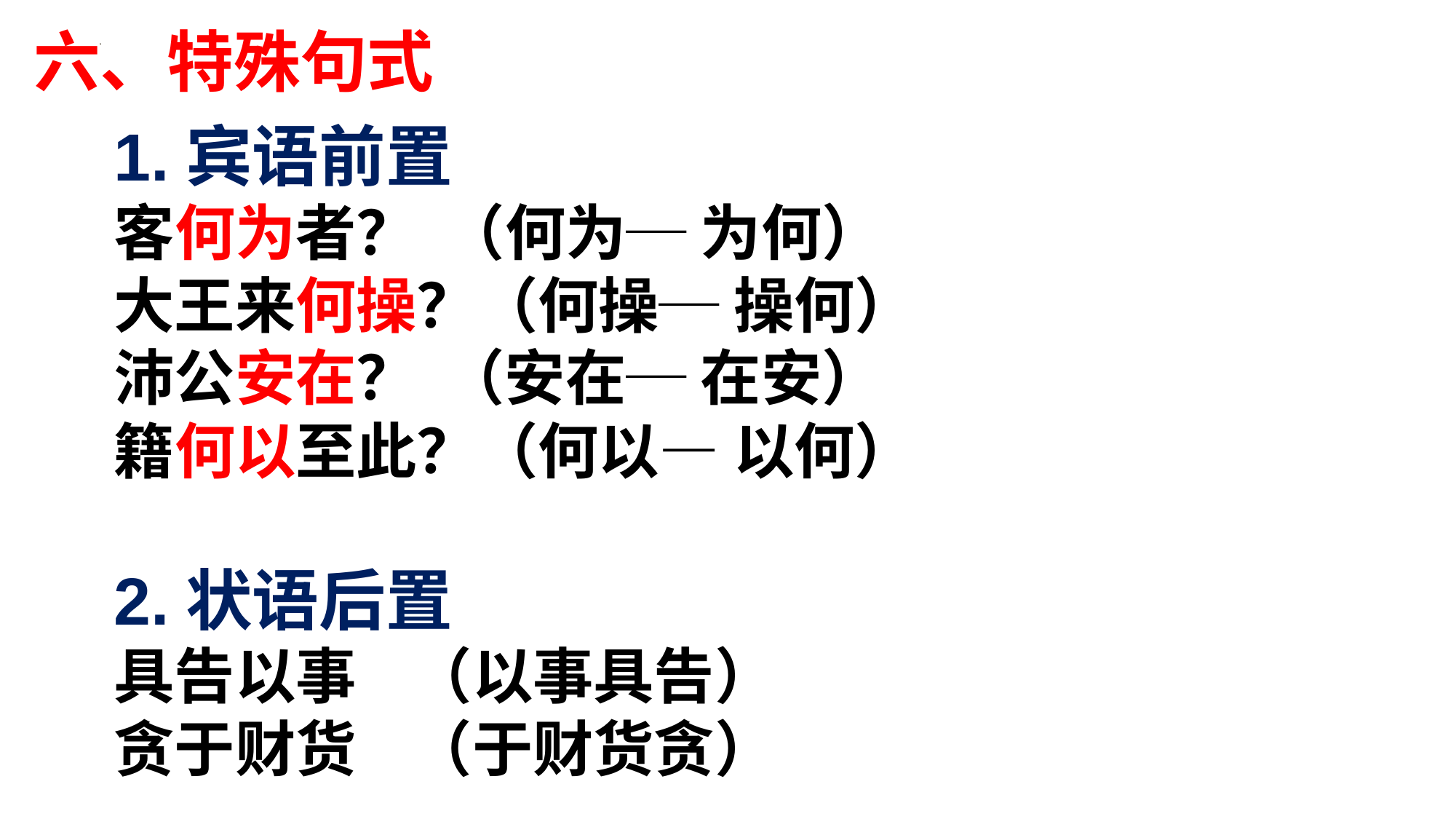

六、特殊句式
1.宾语前置
客何为者？  （何为─ 为何）
大王来何操？（何操─ 操何）
沛公安在？  （安在─ 在安）
籍何以至此？（何以— 以何）

2.状语后置
具告以事    （以事具告）
贪于财货    （于财货贪）